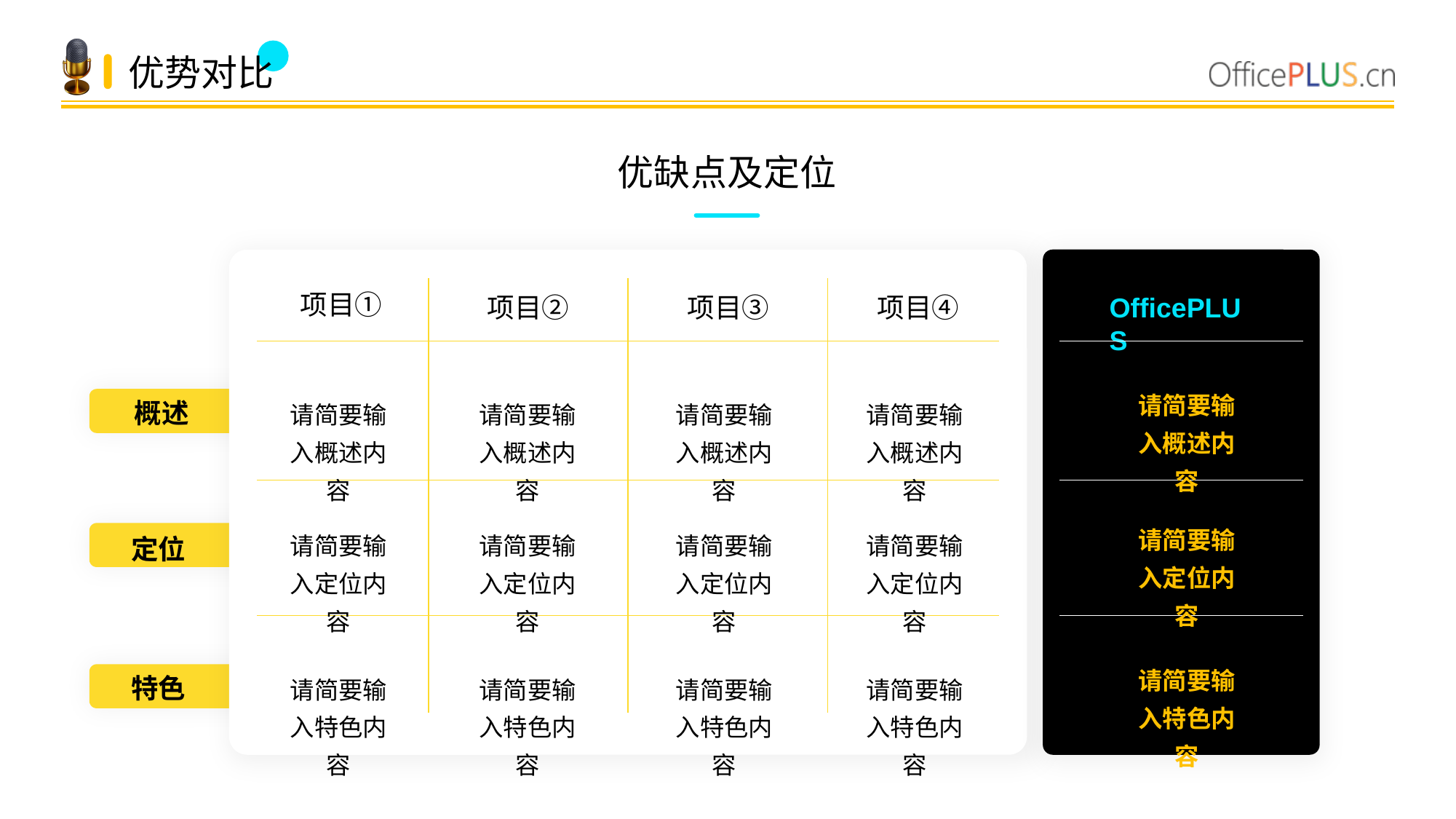

优势对比
优缺点及定位

项目①
项目②
项目③
项目④
OfficePLUS
请简要输入概述内容
请简要输入概述内容
请简要输入概述内容
请简要输入概述内容
请简要输入概述内容

概述
请简要输入定位内容
请简要输入定位内容
请简要输入定位内容
请简要输入定位内容
请简要输入定位内容

定位
请简要输入特色内容
请简要输入特色内容
请简要输入特色内容
请简要输入特色内容
请简要输入特色内容

特色